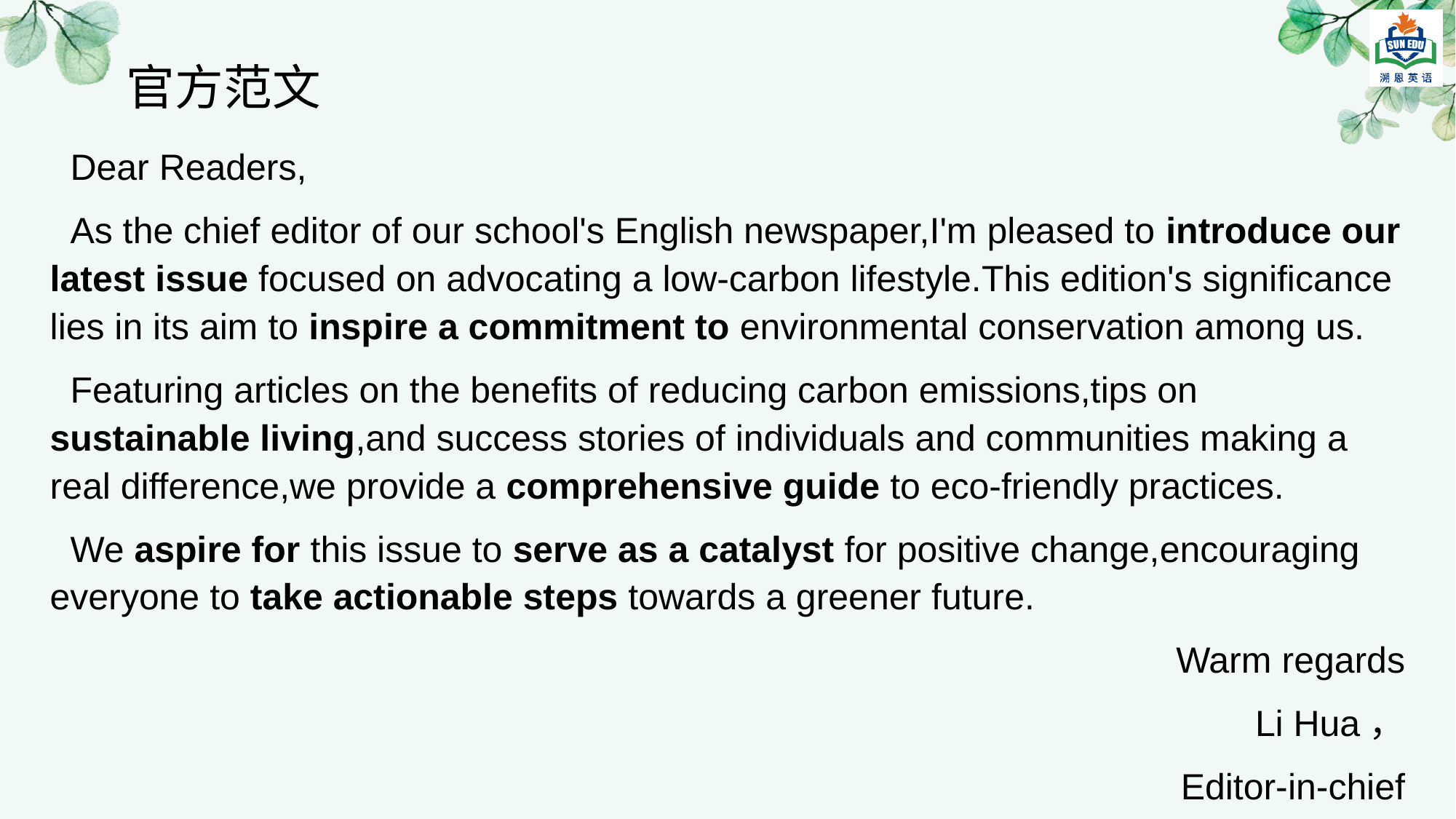

官方范文
  Dear Readers,
  As the chief editor of our school's English newspaper,I'm pleased to introduce our latest issue focused on advocating a low-carbon lifestyle.This edition's significance lies in its aim to inspire a commitment to environmental conservation among us.
  Featuring articles on the benefits of reducing carbon emissions,tips on sustainable living,and success stories of individuals and communities making a real difference,we provide a comprehensive guide to eco-friendly practices.
  We aspire for this issue to serve as a catalyst for positive change,encouraging everyone to take actionable steps towards a greener future.
Warm regards
Li Hua，
Editor-in-chief